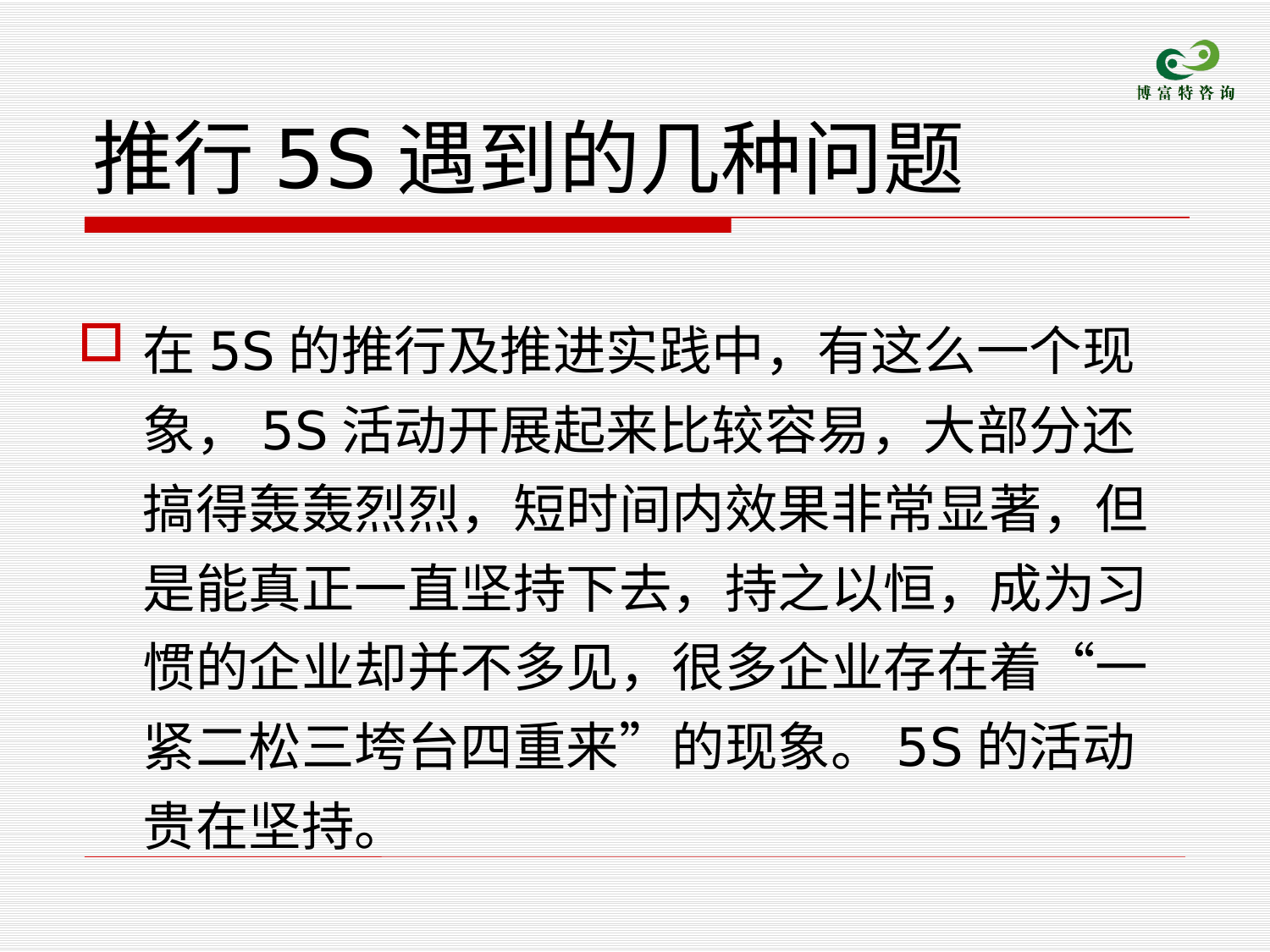

# 推行5S遇到的几种问题

在5S的推行及推进实践中，有这么一个现象，5S活动开展起来比较容易，大部分还搞得轰轰烈烈，短时间内效果非常显著，但是能真正一直坚持下去，持之以恒，成为习惯的企业却并不多见，很多企业存在着“一紧二松三垮台四重来”的现象。5S的活动贵在坚持。
405